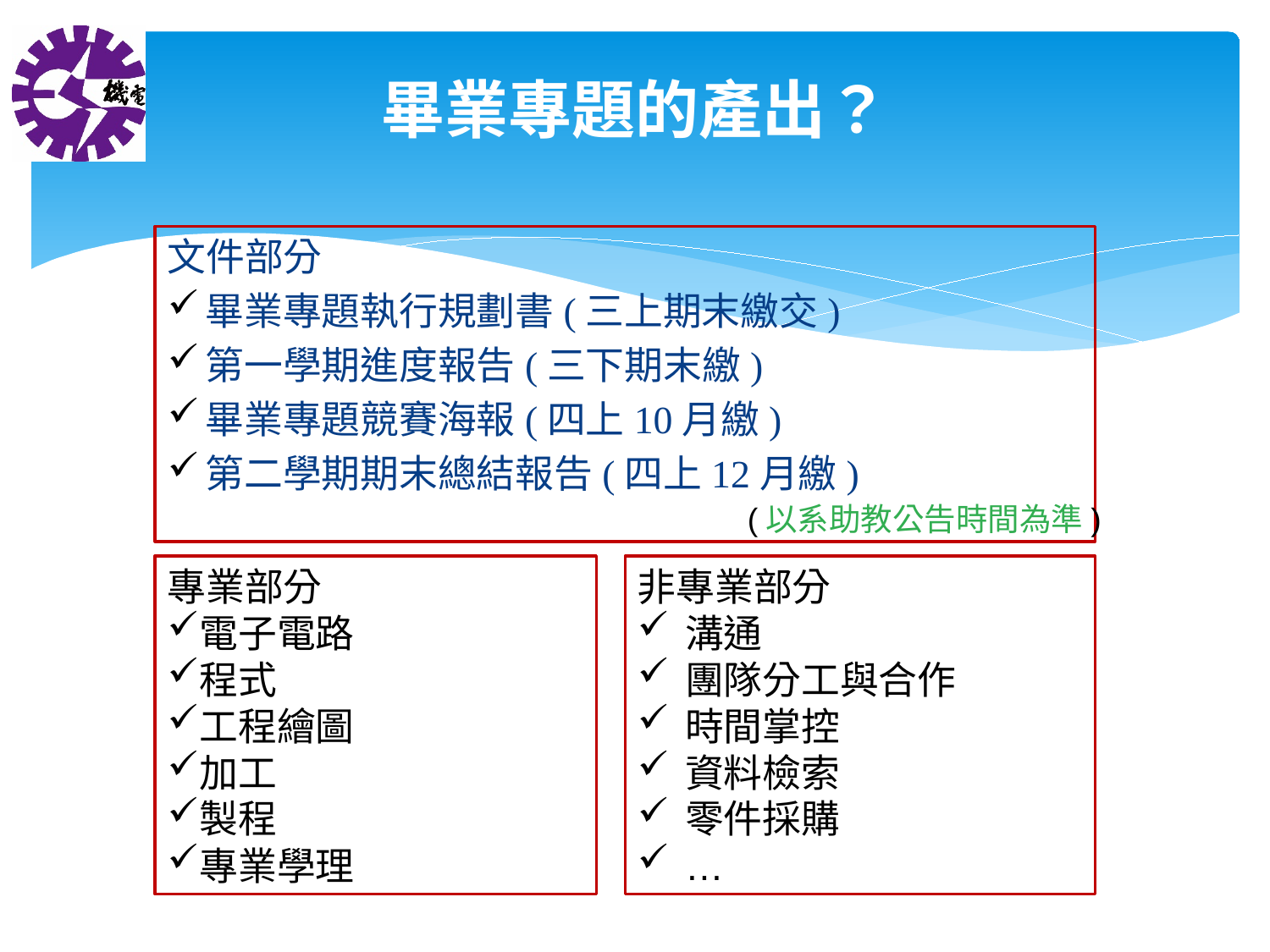

# 畢業專題的產出？
文件部分
畢業專題執行規劃書(三上期末繳交)
第一學期進度報告(三下期末繳)
畢業專題競賽海報(四上10月繳)
第二學期期末總結報告(四上12月繳)

(以系助教公告時間為準)
專業部分
電子電路
程式
工程繪圖
加工
製程
專業學理
非專業部分
溝通
團隊分工與合作
時間掌控
資料檢索
零件採購
…